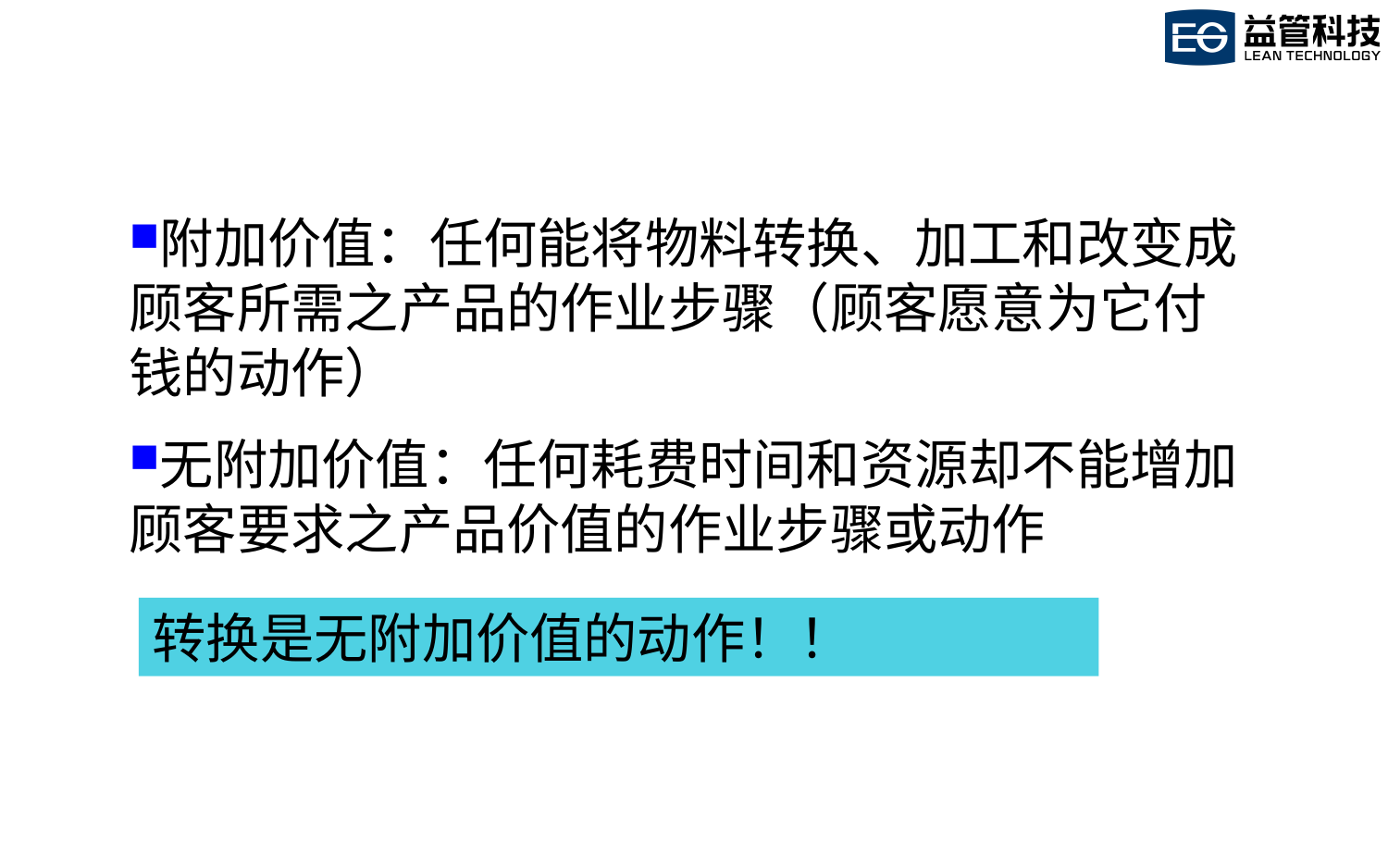

附加价值：任何能将物料转换、加工和改变成顾客所需之产品的作业步骤（顾客愿意为它付钱的动作）
无附加价值：任何耗费时间和资源却不能增加顾客要求之产品价值的作业步骤或动作

转换是无附加价值的动作！！